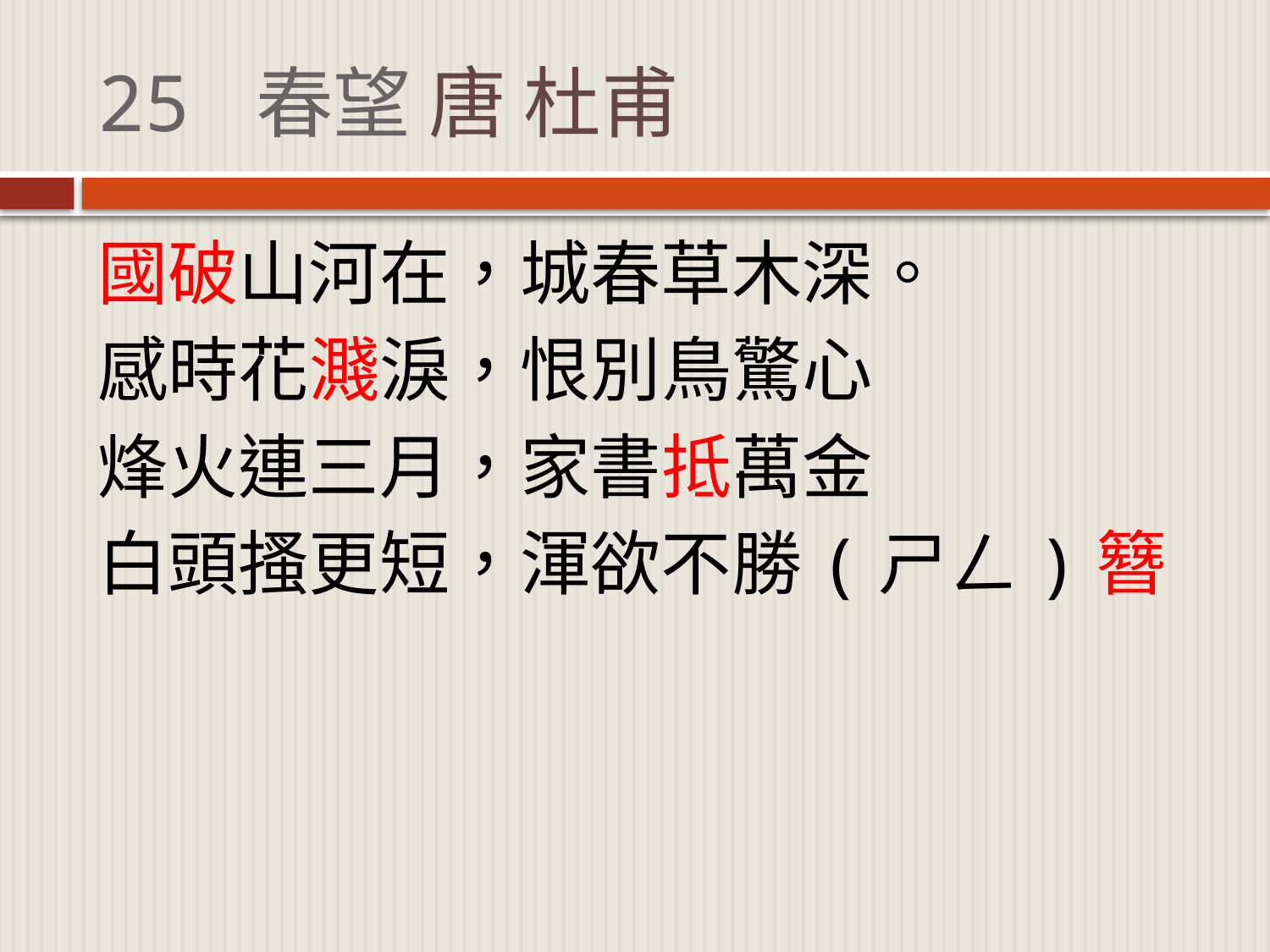

# 25 春望 唐 杜甫
國破山河在，城春草木深。
感時花濺淚，恨別鳥驚心
烽火連三月，家書抵萬金
白頭搔更短，渾欲不勝(ㄕㄥ)簪